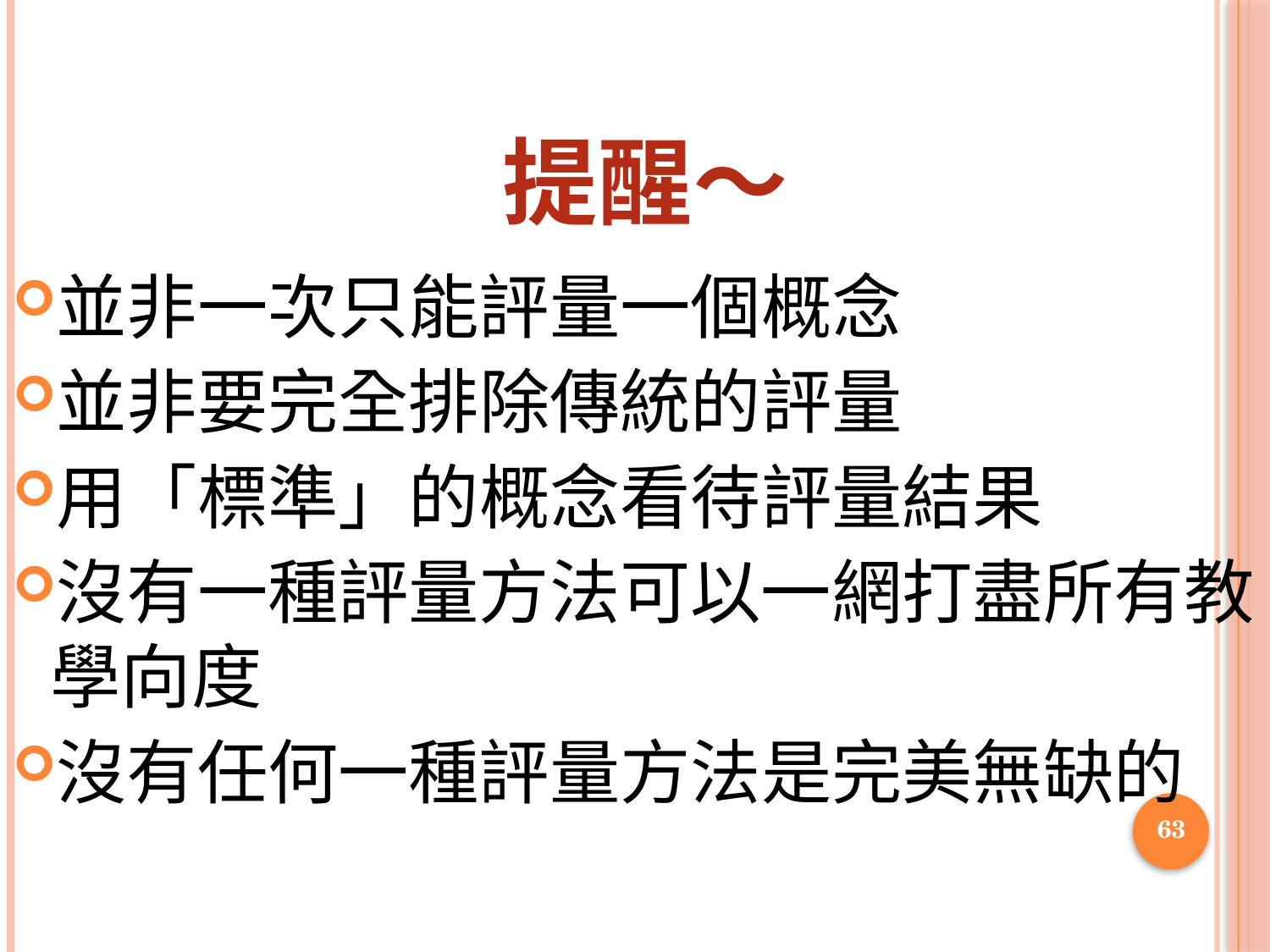

# 提醒～
並非一次只能評量一個概念
並非要完全排除傳統的評量
用「標準」的概念看待評量結果
沒有一種評量方法可以一網打盡所有教學向度
沒有任何一種評量方法是完美無缺的

63